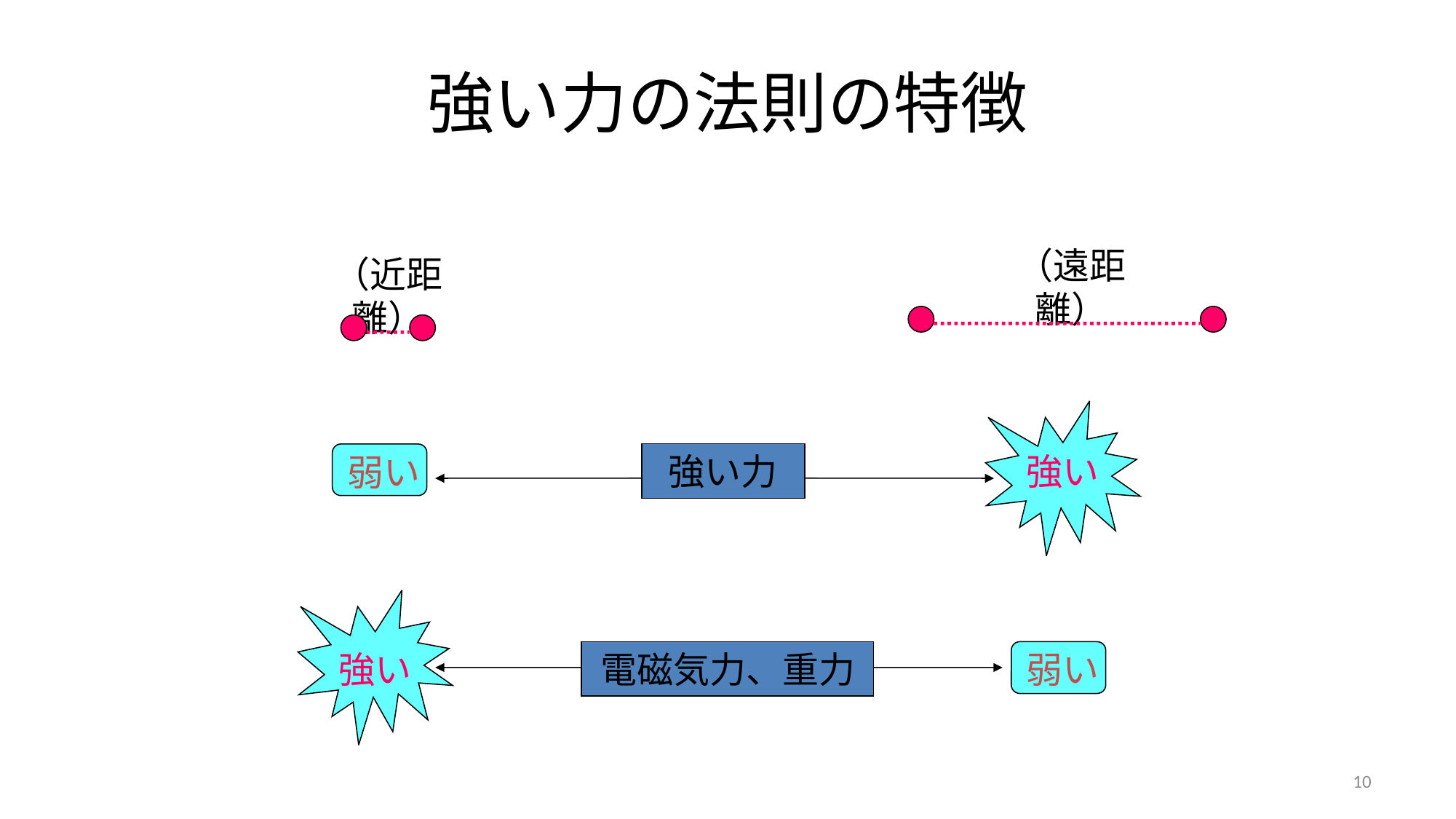

# 強い力の法則の特徴
（遠距離）
（近距離）

強い
強い力
弱い

強い
弱い
電磁気力、重力

10